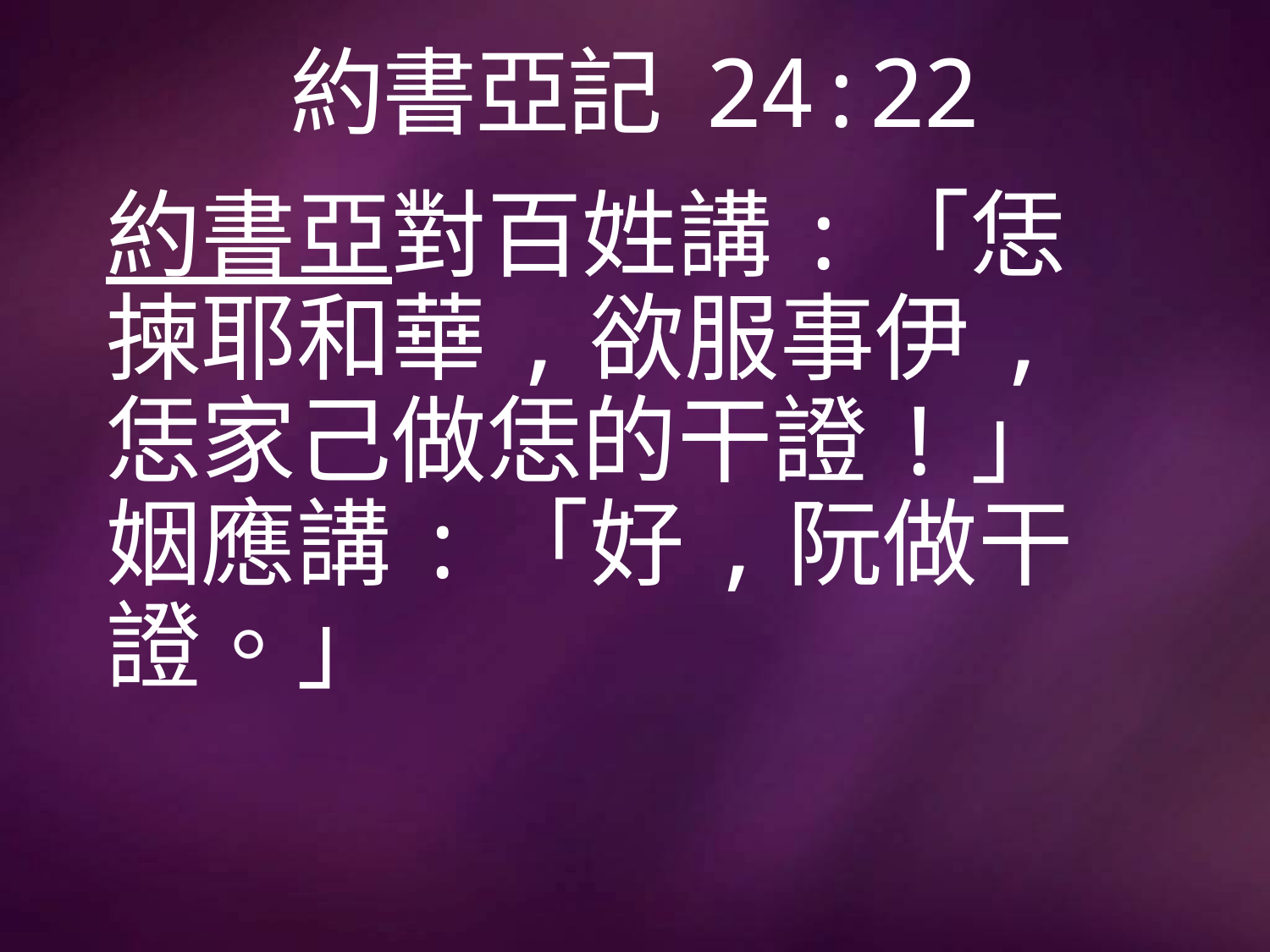

# 約書亞記 24:22
約書亞對百姓講:「恁揀耶和華,欲服事伊,恁家己做恁的干證!」姻應講:「好,阮做干證。」